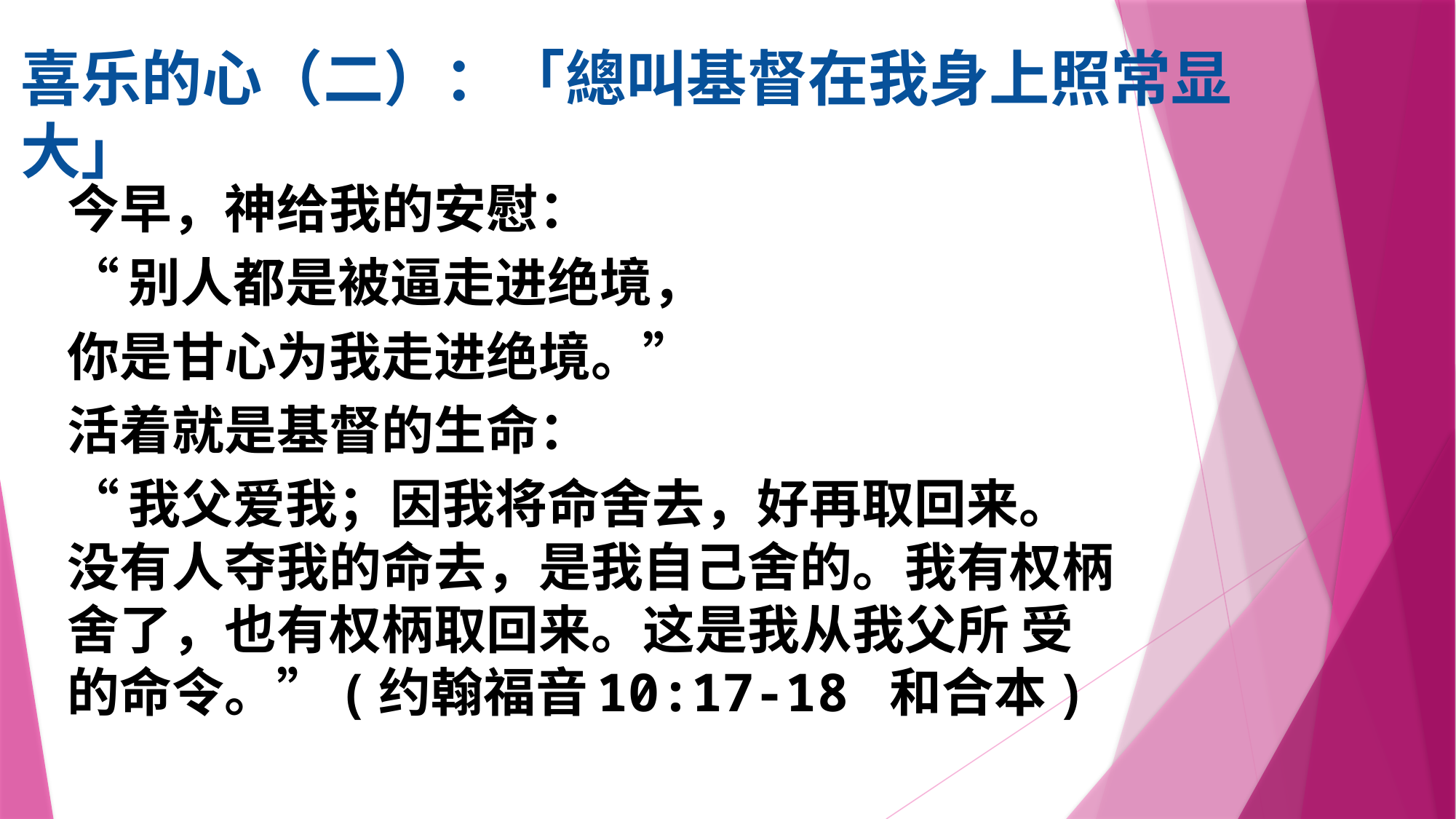

# 喜乐的心（二）：「總叫基督在我身上照常显大」
今早，神给我的安慰：
“别人都是被逼走进绝境，
你是甘心为我走进绝境。”
活着就是基督的生命：
“我父爱我；因我将命舍去，好再取回来。 没有人夺我的命去，是我自己舍的。我有权柄舍了，也有权柄取回来。这是我从我父所 受的命令。”(约翰福音10:17-18 和合本)